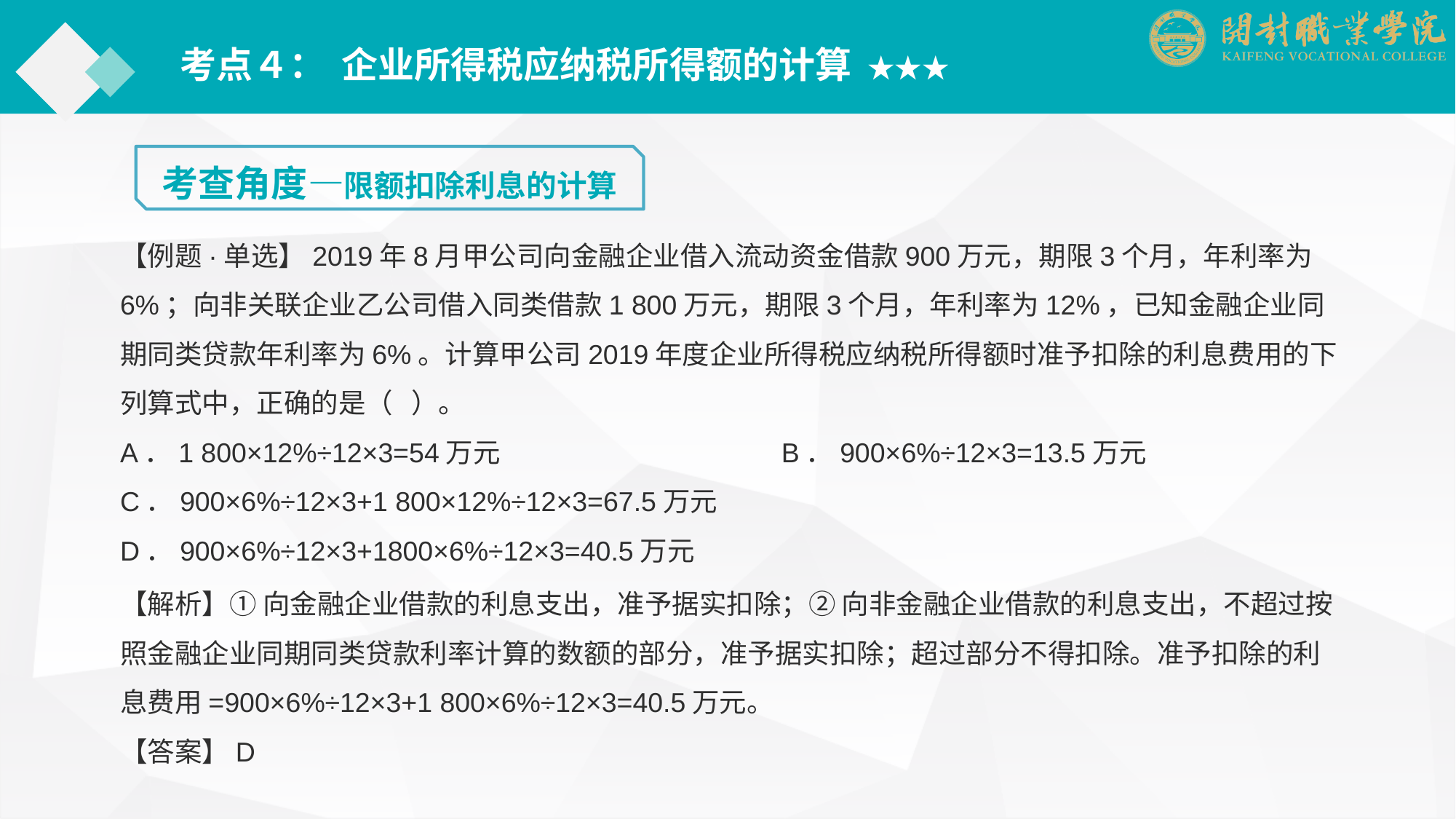

考点４：  企业所得税应纳税所得额的计算  ★★★
考查角度—限额扣除利息的计算

【例题·单选】2019年8月甲公司向金融企业借入流动资金借款900万元，期限3个月，年利率为6%；向非关联企业乙公司借入同类借款1 800万元，期限3个月，年利率为12%，已知金融企业同期同类贷款年利率为6%。计算甲公司2019年度企业所得税应纳税所得额时准予扣除的利息费用的下列算式中，正确的是（   ）。
A．1 800×12%÷12×3=54万元		　　　　B．900×6%÷12×3=13.5万元
C．900×6%÷12×3+1 800×12%÷12×3=67.5万元
D．900×6%÷12×3+1800×6%÷12×3=40.5万元
【解析】① 向金融企业借款的利息支出，准予据实扣除；② 向非金融企业借款的利息支出，不超过按照金融企业同期同类贷款利率计算的数额的部分，准予据实扣除；超过部分不得扣除。准予扣除的利息费用=900×6%÷12×3+1 800×6%÷12×3=40.5万元。
【答案】D